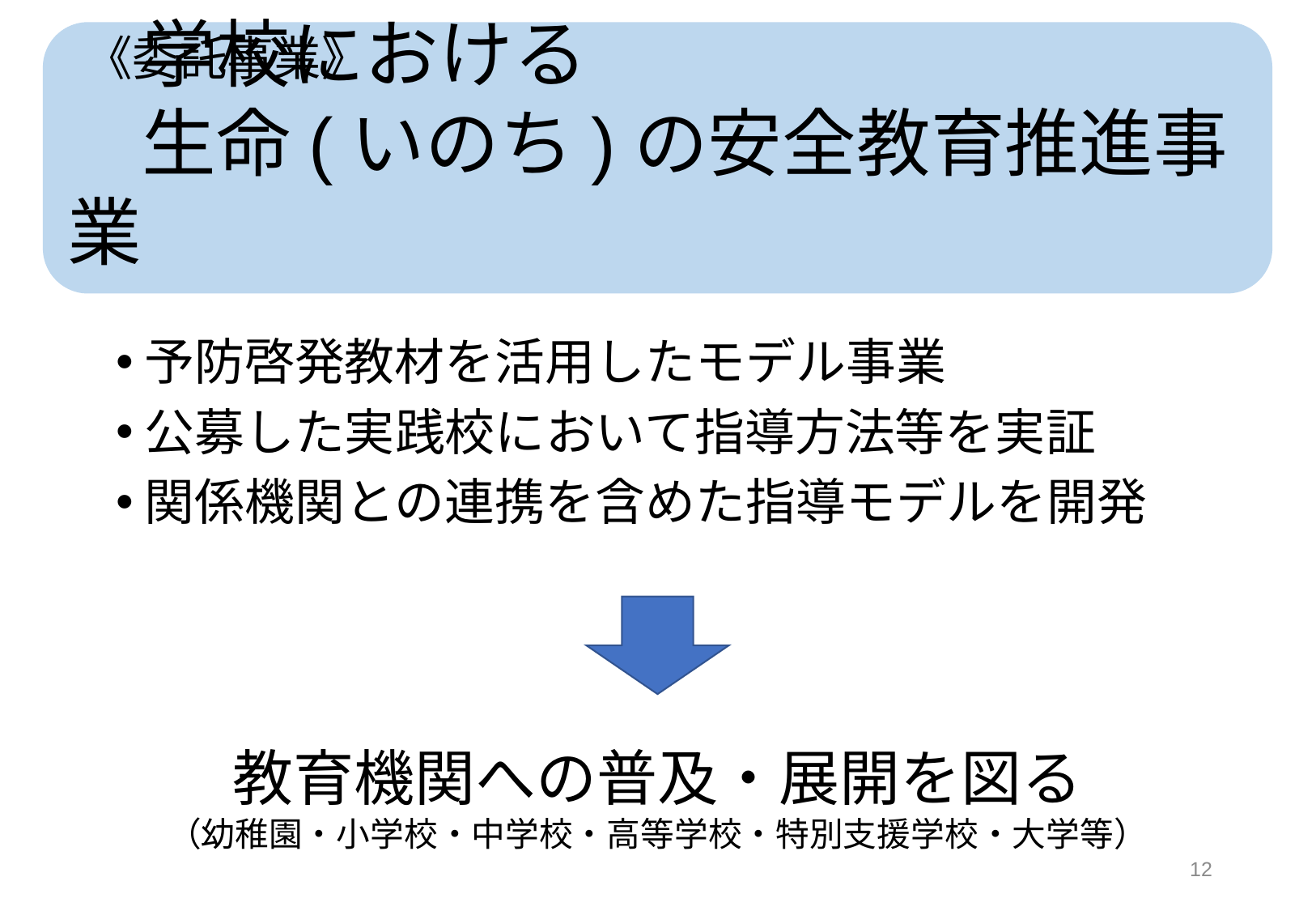

学校における
　生命(いのち)の安全教育推進事業
《委託事業》
予防啓発教材を活用したモデル事業
公募した実践校において指導方法等を実証
関係機関との連携を含めた指導モデルを開発

教育機関への普及・展開を図る
（幼稚園・小学校・中学校・高等学校・特別支援学校・大学等）
12